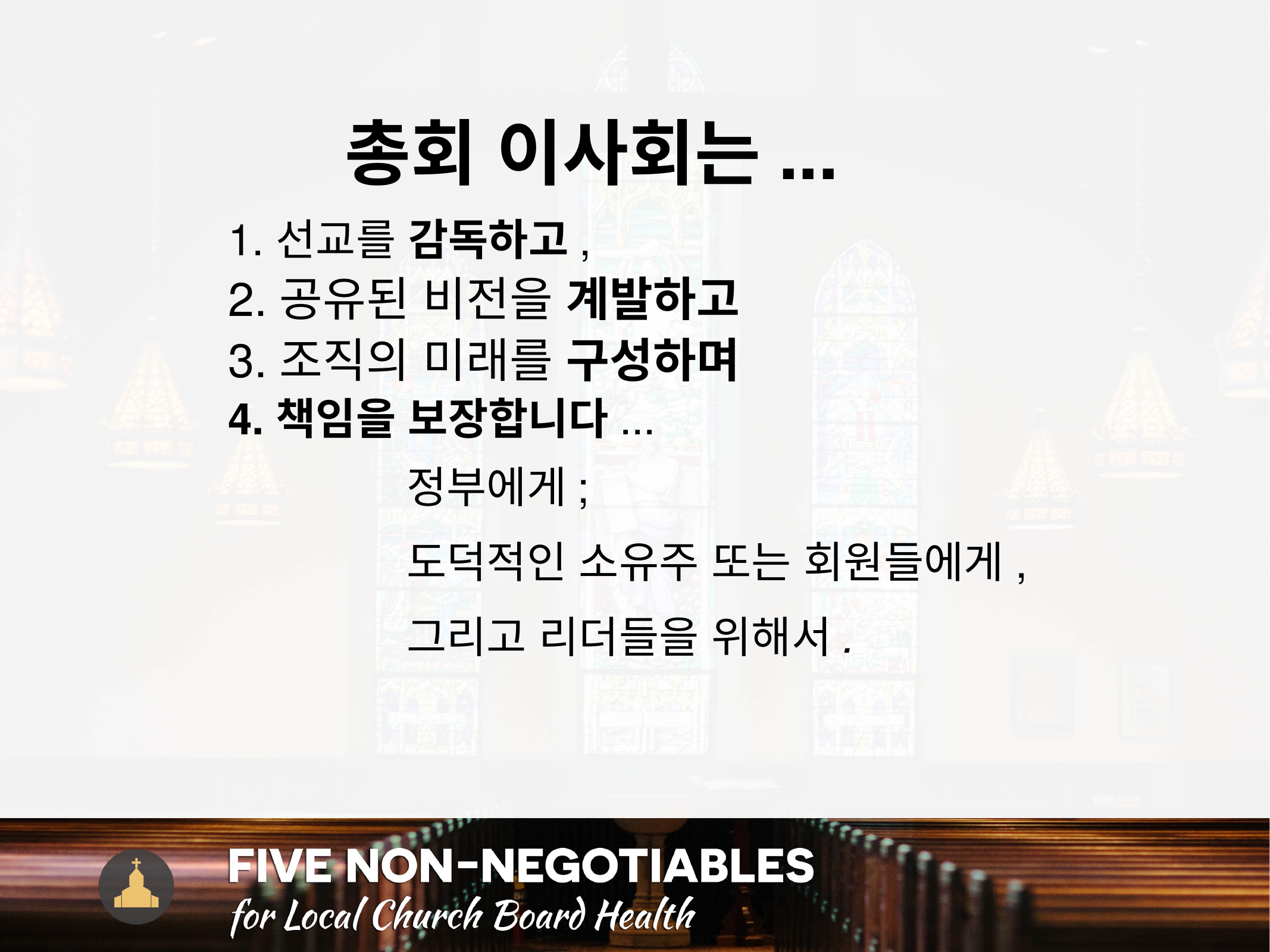

총회 이사회는...

선교를 감독하고,
공유된 비전을 계발하고
조직의 미래를 구성하며
책임을 보장합니다...

		정부에게;

		도덕적인 소유주 또는 회원들에게,

		그리고 리더들을 위해서.